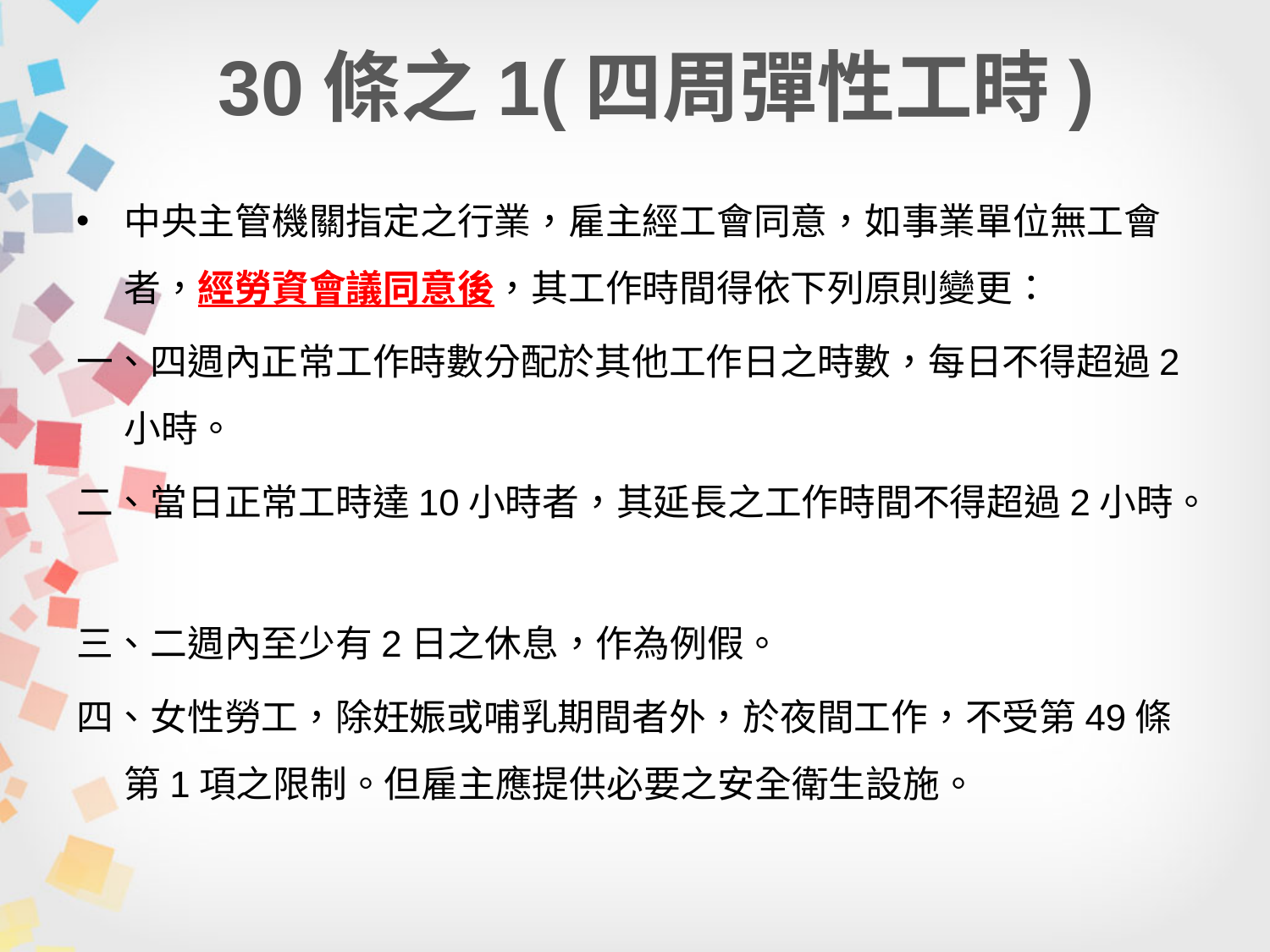

# 30條之1(四周彈性工時)
中央主管機關指定之行業，雇主經工會同意，如事業單位無工會者，經勞資會議同意後，其工作時間得依下列原則變更：
一、四週內正常工作時數分配於其他工作日之時數，每日不得超過2小時。
二、當日正常工時達10小時者，其延長之工作時間不得超過2小時。
三、二週內至少有2日之休息，作為例假。
四、女性勞工，除妊娠或哺乳期間者外，於夜間工作，不受第49條第1項之限制。但雇主應提供必要之安全衛生設施。